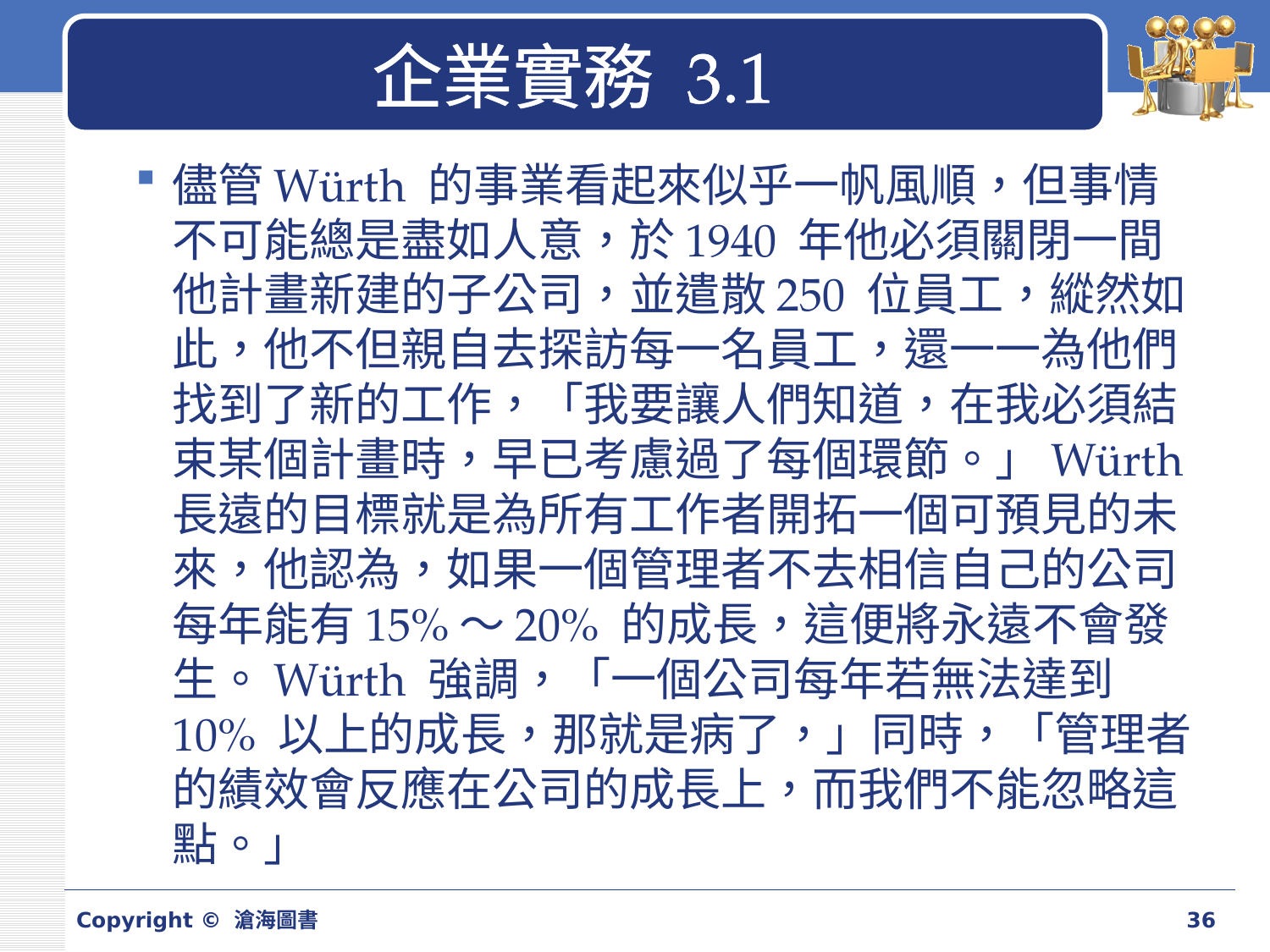

# 企業實務 3.1
儘管Würth 的事業看起來似乎一帆風順，但事情不可能總是盡如人意，於1940 年他必須關閉一間他計畫新建的子公司，並遣散250 位員工，縱然如此，他不但親自去探訪每一名員工，還一一為他們找到了新的工作，「我要讓人們知道，在我必須結束某個計畫時，早已考慮過了每個環節。」Würth 長遠的目標就是為所有工作者開拓一個可預見的未來，他認為，如果一個管理者不去相信自己的公司每年能有15%～20% 的成長，這便將永遠不會發生。Würth 強調，「一個公司每年若無法達到10% 以上的成長，那就是病了，」同時，「管理者的績效會反應在公司的成長上，而我們不能忽略這點。」
Copyright © 滄海圖書
36